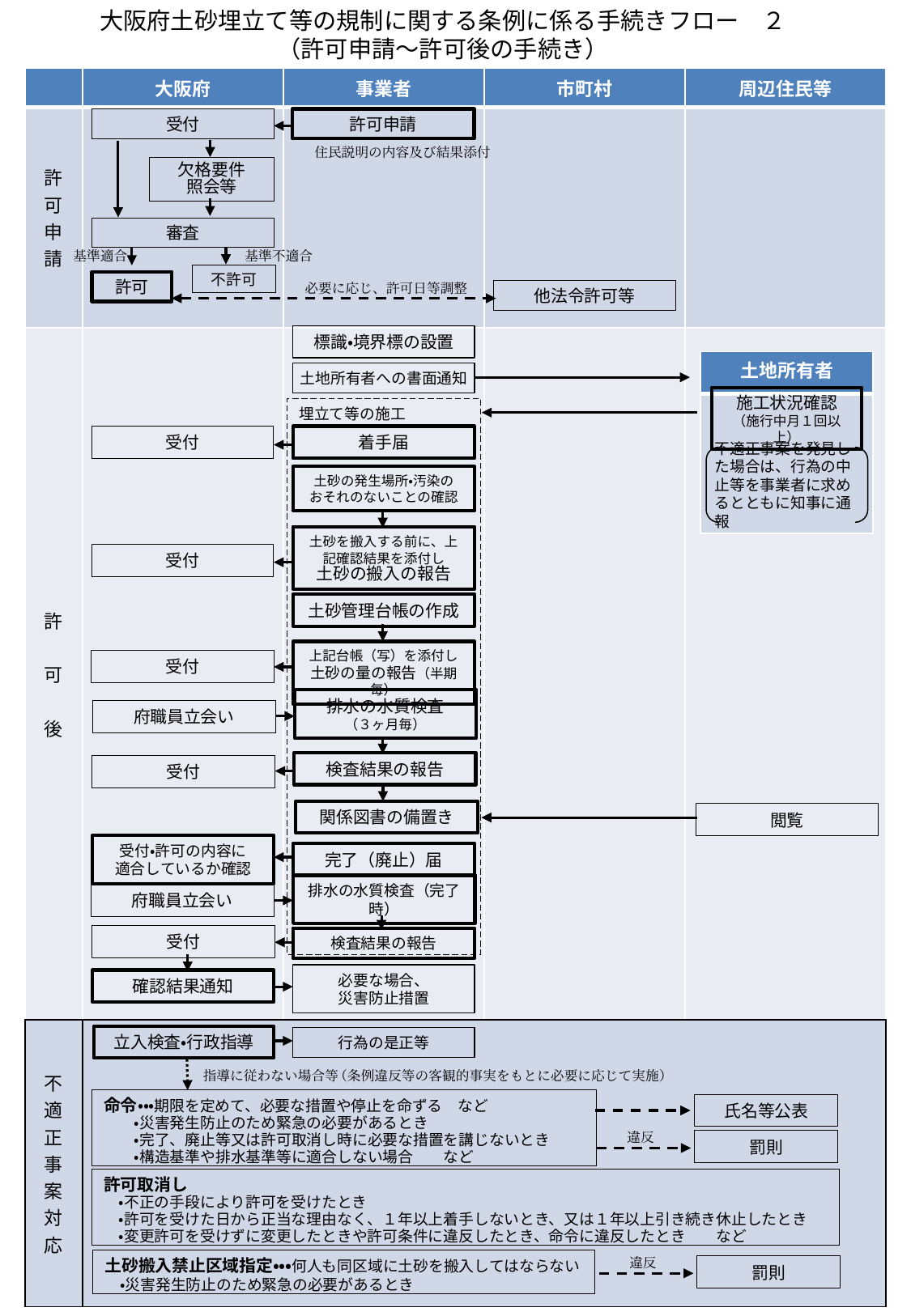

大阪府土砂埋立て等の規制に関する条例に係る手続きフロー　２
（許可申請～許可後の手続き）
|  | 大阪府 | 事業者 | 市町村 | 周辺住民等 |
| --- | --- | --- | --- | --- |
| 許可申請 |  |  |  |  |
| 許　可　後 |  |  |  |  |
| 不適正事案対応 |  |  |  |  |
許可申請
受付
住民説明の内容及び結果添付
欠格要件
照会等
審査
基準不適合
基準適合
不許可
許可
必要に応じ、許可日等調整
他法令許可等
標識・境界標の設置
| 土地所有者 |
| --- |
|  |
土地所有者への書面通知
施工状況確認
（施行中月１回以上）
埋立て等の施工

受付
着手届
不適正事案を発見した場合は、行為の中止等を事業者に求めるとともに知事に通報
土砂の発生場所・汚染の
おそれのないことの確認
土砂を搬入する前に、上記確認結果を添付し
土砂の搬入の報告
受付
土砂管理台帳の作成
上記台帳（写）を添付し
土砂の量の報告（半期毎）
受付
排水の水質検査
（３ヶ月毎）
府職員立会い
検査結果の報告
受付
関係図書の備置き
閲覧
受付・許可の内容に
適合しているか確認
完了（廃止）届
排水の水質検査（完了時）
府職員立会い
受付
検査結果の報告
必要な場合、
災害防止措置
確認結果通知
立入検査・行政指導
行為の是正等
指導に従わない場合等
（条例違反等の客観的事実をもとに必要に応じて実施）
命令・・・期限を定めて、必要な措置や停止を命ずる　など
　　・災害発生防止のため緊急の必要があるとき
　　・完了、廃止等又は許可取消し時に必要な措置を講じないとき
　　・構造基準や排水基準等に適合しない場合　　など
氏名等公表
違反
罰則
許可取消し
　・不正の手段により許可を受けたとき
　・許可を受けた日から正当な理由なく、１年以上着手しないとき、又は１年以上引き続き休止したとき
　・変更許可を受けずに変更したときや許可条件に違反したとき、命令に違反したとき　　など
違反
土砂搬入禁止区域指定・・・何人も同区域に土砂を搬入してはならない
　・災害発生防止のため緊急の必要があるとき
罰則